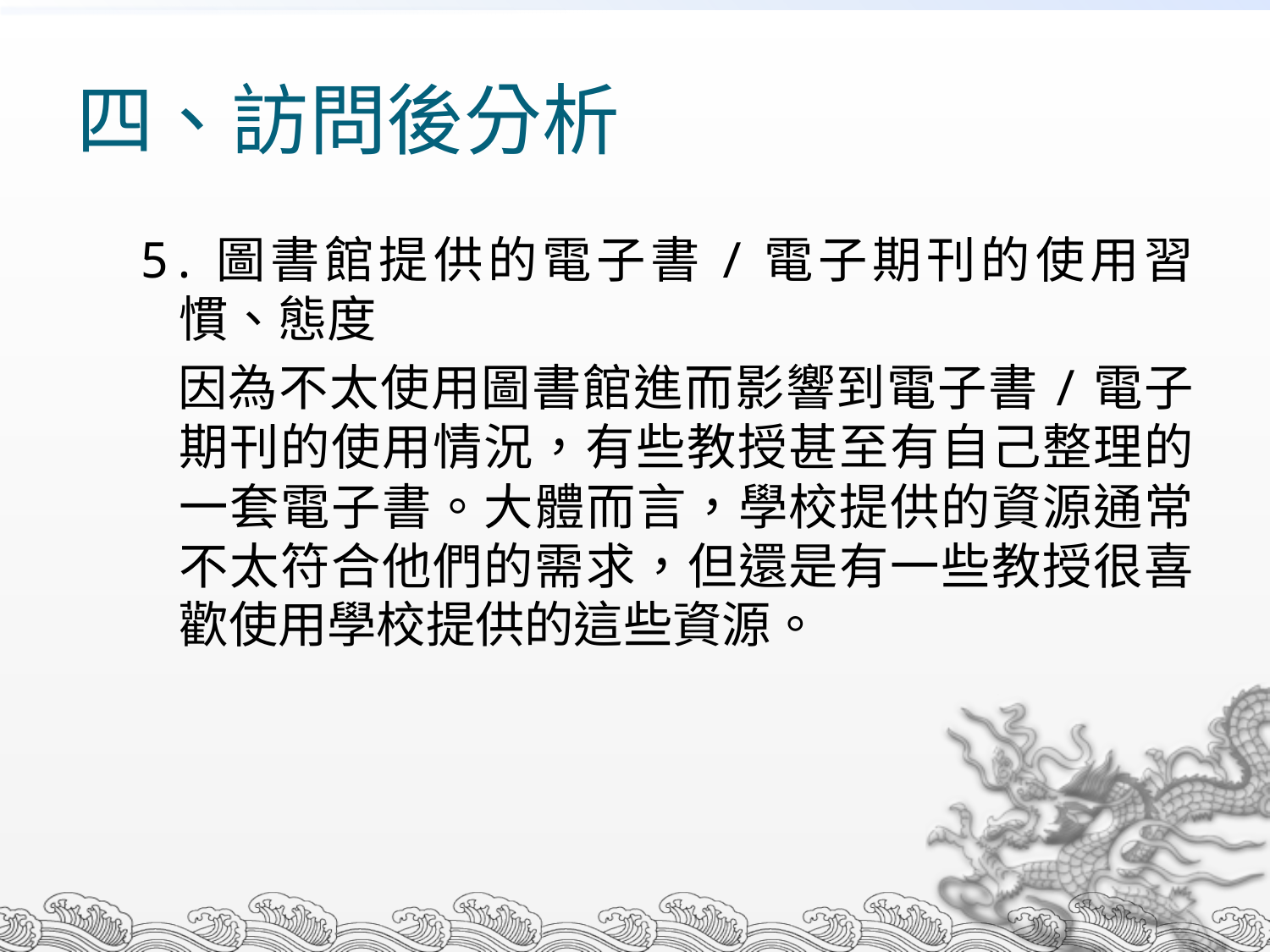

# 四、訪問後分析
5.圖書館提供的電子書/電子期刊的使用習慣、態度
  因為不太使用圖書館進而影響到電子書/電子期刊的使用情況，有些教授甚至有自己整理的一套電子書。大體而言，學校提供的資源通常不太符合他們的需求，但還是有一些教授很喜歡使用學校提供的這些資源。